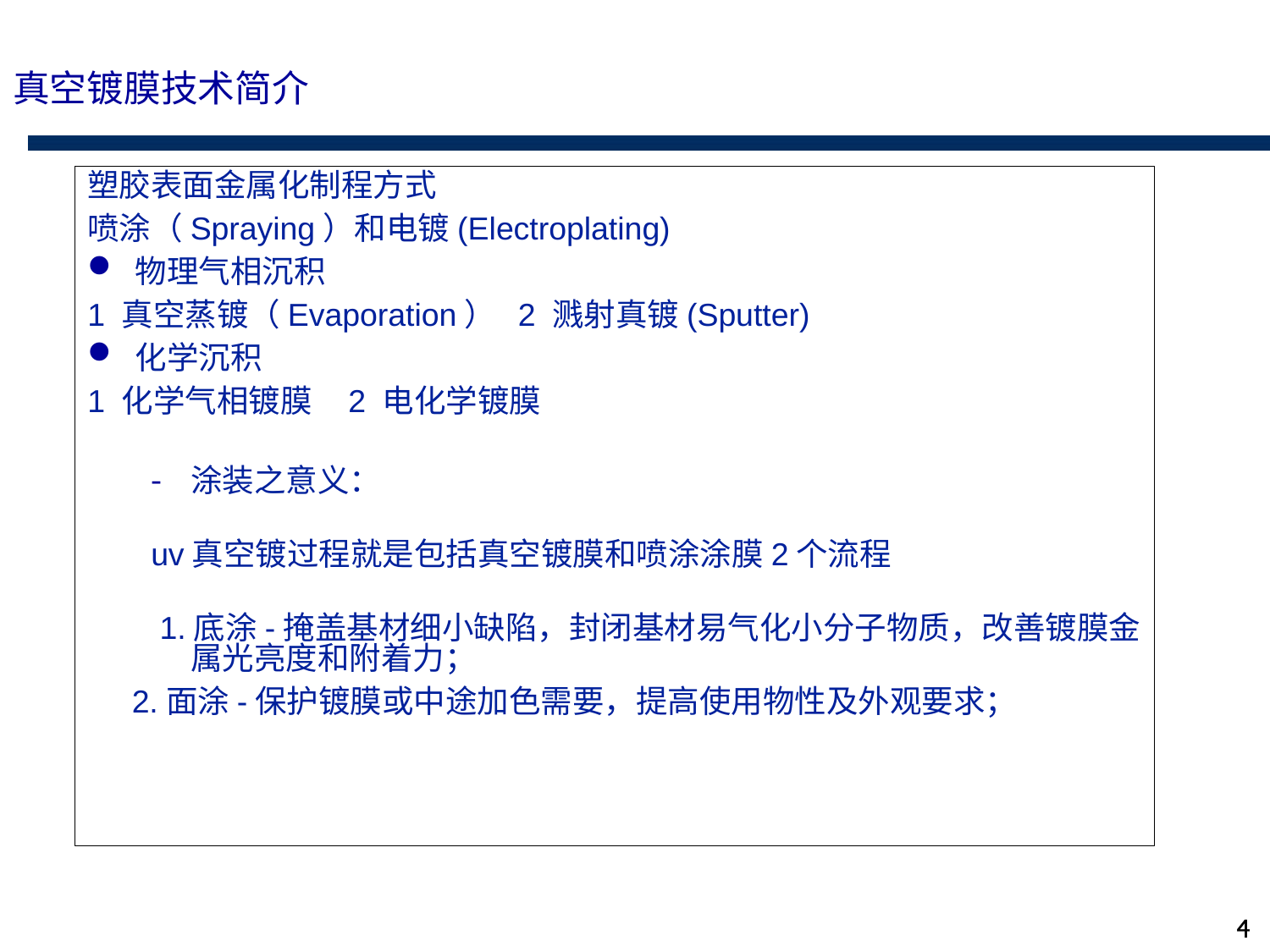

真空镀膜技术简介
塑胶表面金属化制程方式
喷涂（Spraying）和电镀(Electroplating)
物理气相沉积
1 真空蒸镀（Evaporation）  2 溅射真镀(Sputter)
化学沉积
1 化学气相镀膜    2 电化学镀膜

涂装之意义：

uv真空镀过程就是包括真空镀膜和喷涂涂膜2个流程

 1.底涂-掩盖基材细小缺陷，封闭基材易气化小分子物质，改善镀膜金属光亮度和附着力；
     2.面涂-保护镀膜或中途加色需要，提高使用物性及外观要求；